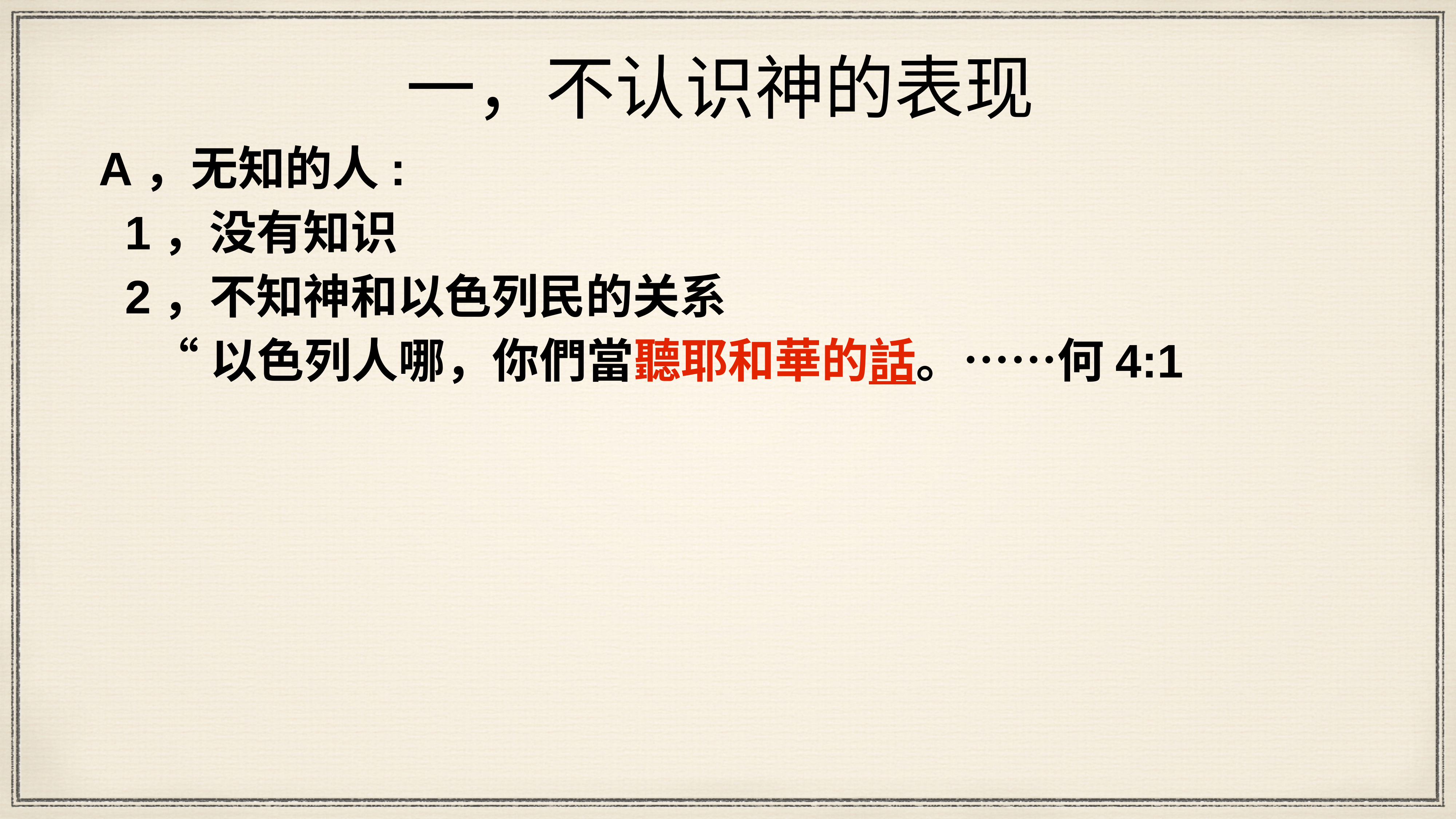

# 一，不认识神的表现
A，无知的人:
  1，没有知识
  2，不知神和以色列民的关系
     “以色列人哪，你們當聽耶和華的話。……何4:1